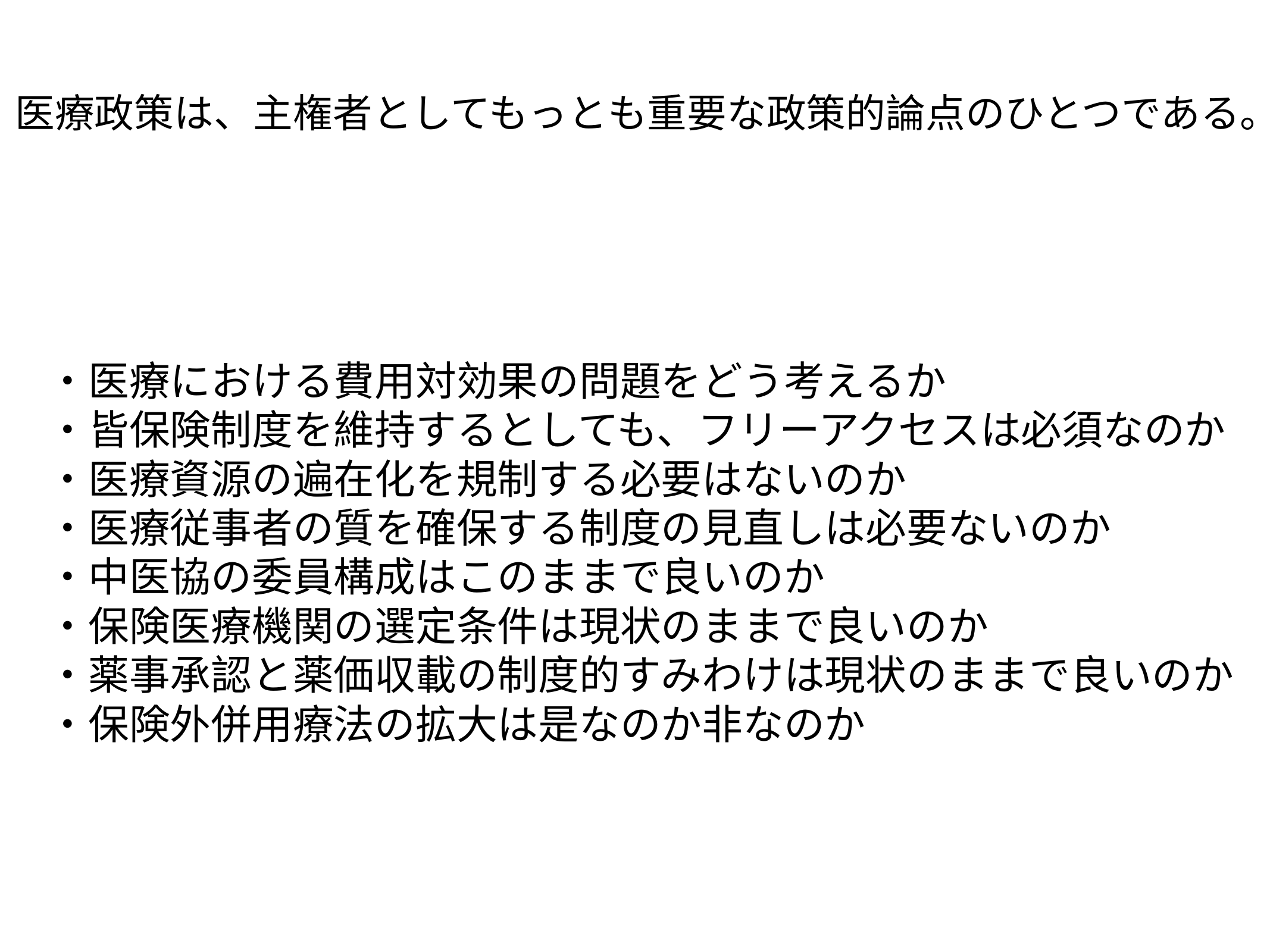

医療政策は、主権者としてもっとも重要な政策的論点のひとつである。
・医療における費用対効果の問題をどう考えるか
・皆保険制度を維持するとしても、フリーアクセスは必須なのか
・医療資源の遍在化を規制する必要はないのか
・医療従事者の質を確保する制度の見直しは必要ないのか
・中医協の委員構成はこのままで良いのか
・保険医療機関の選定条件は現状のままで良いのか
・薬事承認と薬価収載の制度的すみわけは現状のままで良いのか
・保険外併用療法の拡大は是なのか非なのか